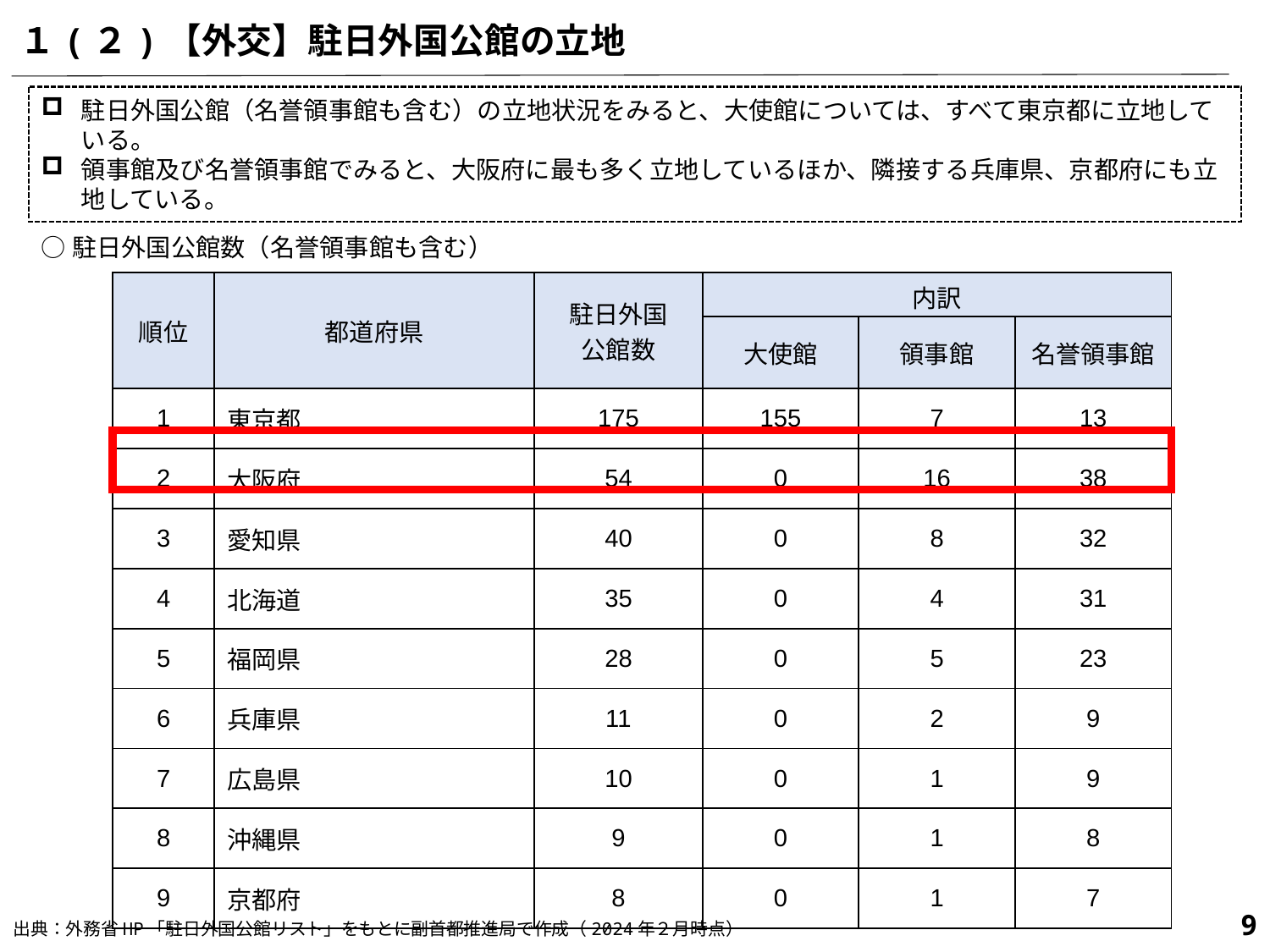

１(２)【外交】駐日外国公館の立地
駐日外国公館（名誉領事館も含む）の立地状況をみると、大使館については、すべて東京都に立地している。
領事館及び名誉領事館でみると、大阪府に最も多く立地しているほか、隣接する兵庫県、京都府にも立地している。
○駐日外国公館数（名誉領事館も含む）
| 順位 | 都道府県 | 駐日外国 公館数 | 内訳 |  |  |
| --- | --- | --- | --- | --- | --- |
| 順位 | 都道府県 | 駐日外国 公館数 | 大使館 | 領事館 | 名誉領事館 |
| 1 | 東京都 | 175 | 155 | 7 | 13 |
| 2 | 大阪府 | 54 | 0 | 16 | 38 |
| 3 | 愛知県 | 40 | 0 | 8 | 32 |
| 4 | 北海道 | 35 | 0 | 4 | 31 |
| 5 | 福岡県 | 28 | 0 | 5 | 23 |
| 6 | 兵庫県 | 11 | 0 | 2 | 9 |
| 7 | 広島県 | 10 | 0 | 1 | 9 |
| 8 | 沖縄県 | 9 | 0 | 1 | 8 |
| 9 | 京都府 | 8 | 0 | 1 | 7 |

9
出典：外務省HP「駐日外国公館リスト」をもとに副首都推進局で作成（2024年２月時点）